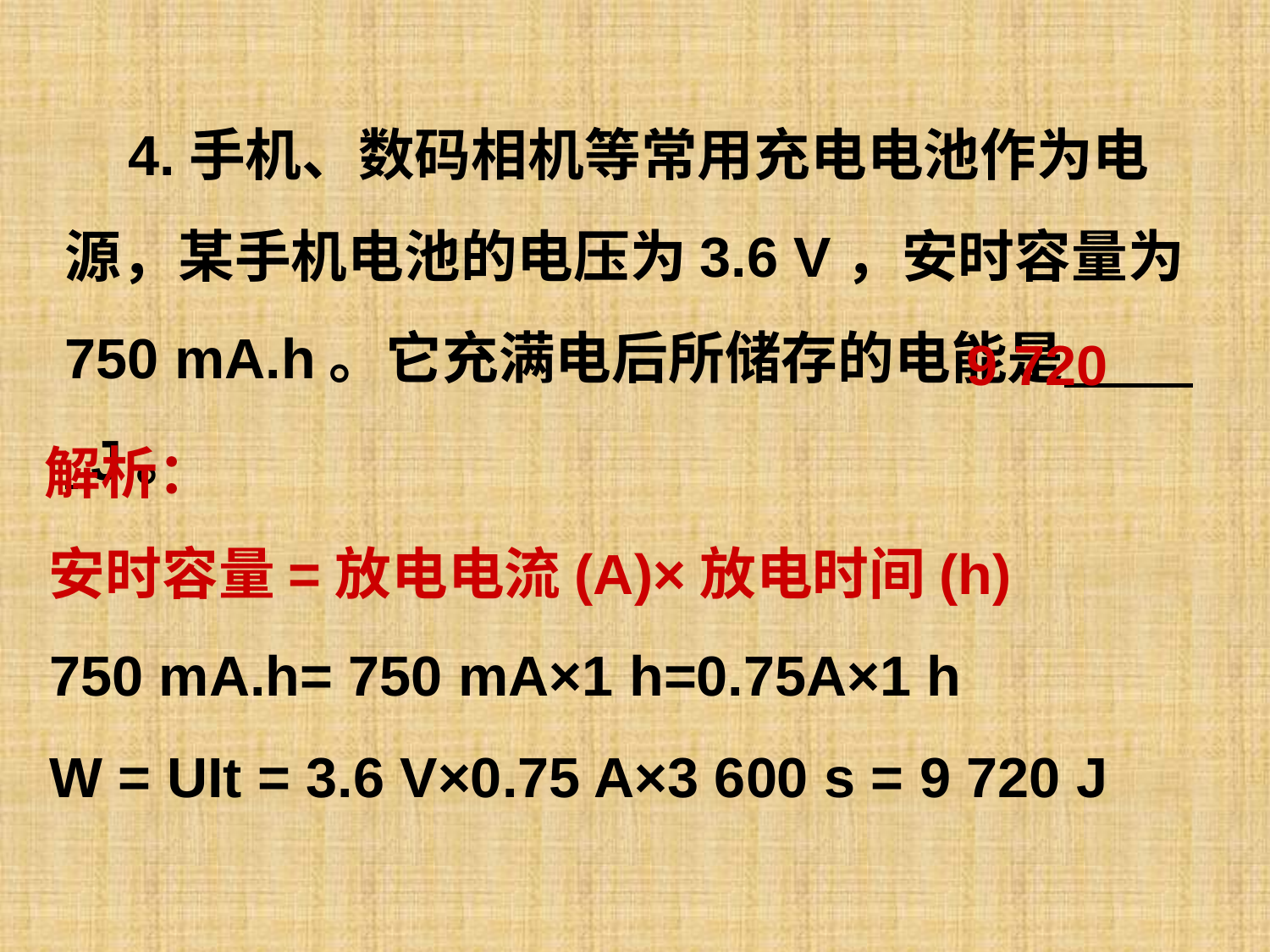

4.手机、数码相机等常用充电电池作为电源，某手机电池的电压为3.6 V，安时容量为750 mA.h。它充满电后所储存的电能是            J。
9 720
    解析：
　 安时容量=放电电流(A)×放电时间(h)
　750 mA.h= 750 mA×1 h=0.75A×1 h
　W = UIt = 3.6 V×0.75 A×3 600 s = 9 720 J